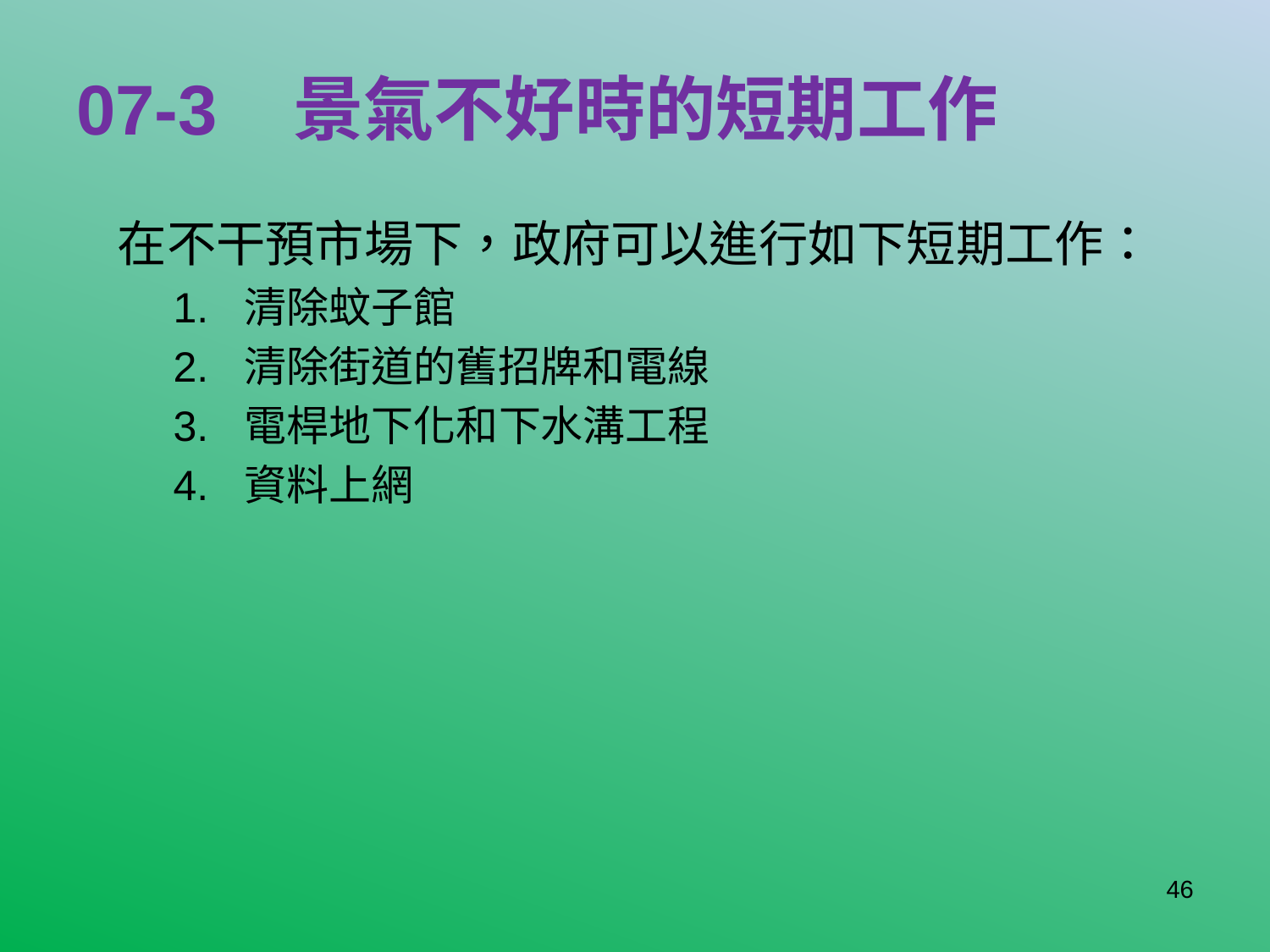

# 07-3   景氣不好時的短期工作
在不干預市場下，政府可以進行如下短期工作：
清除蚊子館
清除街道的舊招牌和電線
電桿地下化和下水溝工程
資料上網
46